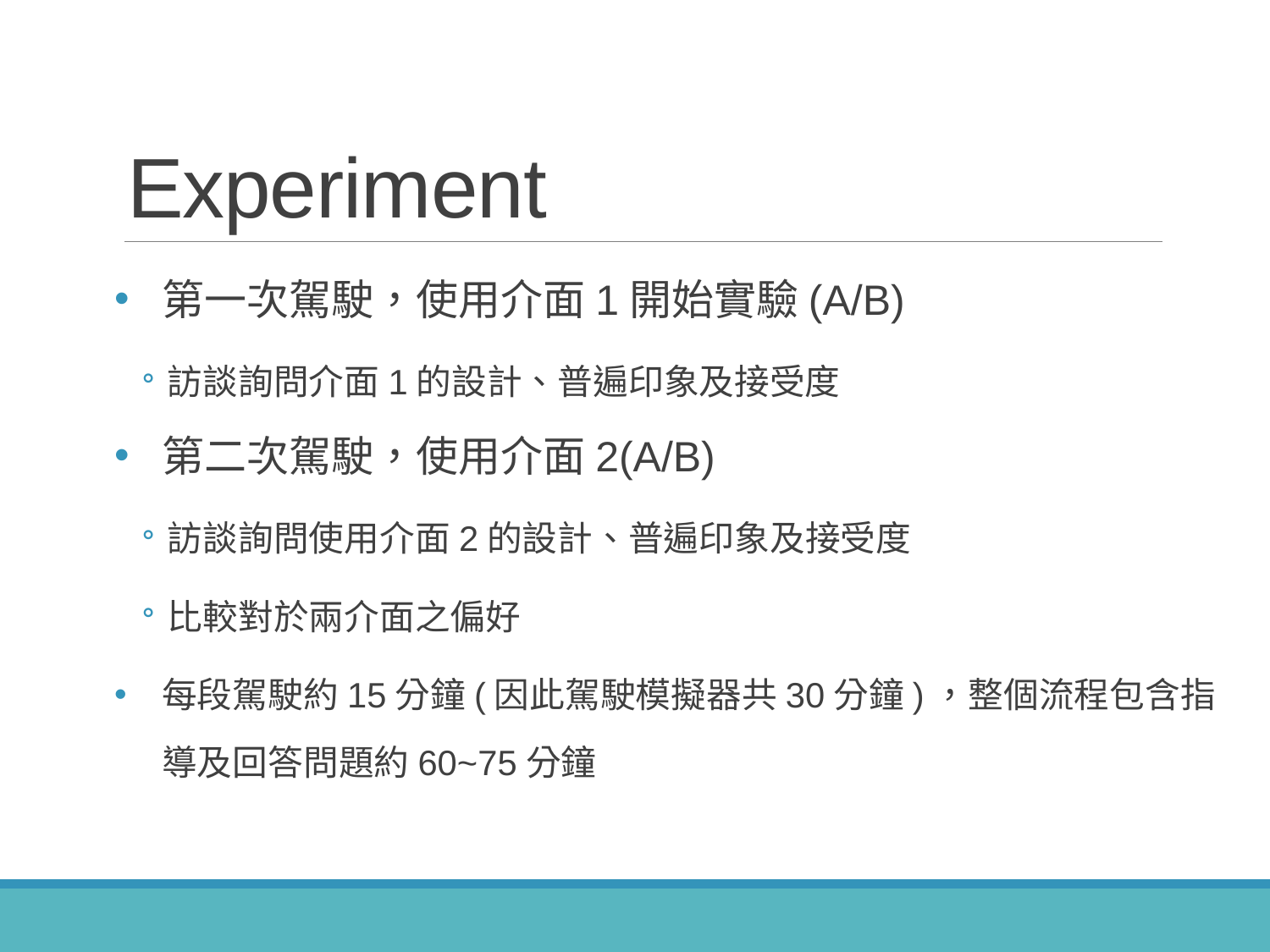

# Experiment
第一次駕駛，使用介面1開始實驗(A/B)
訪談詢問介面1的設計、普遍印象及接受度
第二次駕駛，使用介面2(A/B)
訪談詢問使用介面2的設計、普遍印象及接受度
比較對於兩介面之偏好
每段駕駛約15分鐘(因此駕駛模擬器共30分鐘)，整個流程包含指導及回答問題約60~75分鐘